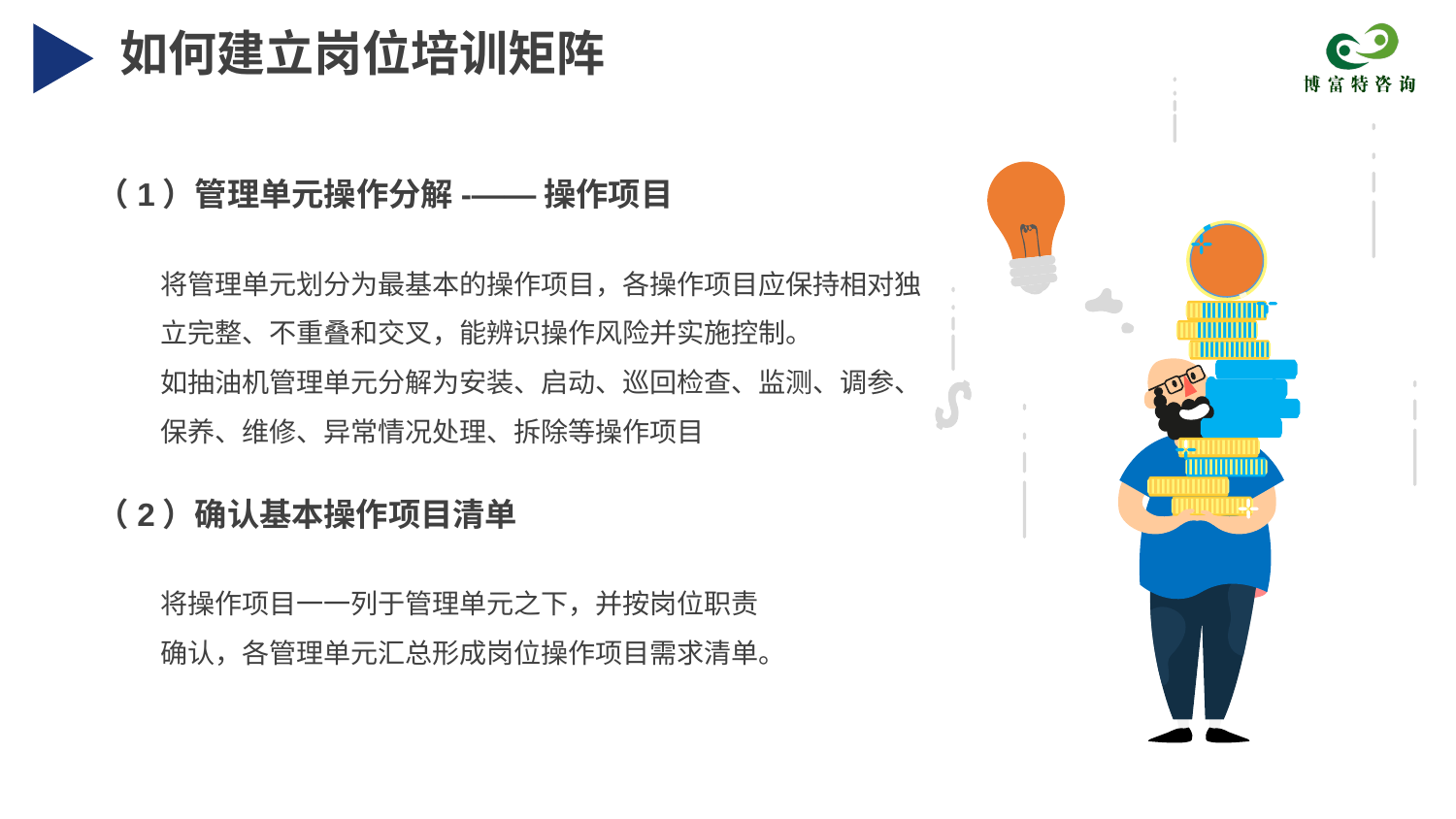

如何建立岗位培训矩阵

（1）管理单元操作分解-——操作项目
将管理单元划分为最基本的操作项目，各操作项目应保持相对独立完整、不重叠和交叉，能辨识操作风险并实施控制。
如抽油机管理单元分解为安装、启动、巡回检查、监测、调参、保养、维修、异常情况处理、拆除等操作项目
（2）确认基本操作项目清单
将操作项目一一列于管理单元之下，并按岗位职责确认，各管理单元汇总形成岗位操作项目需求清单。